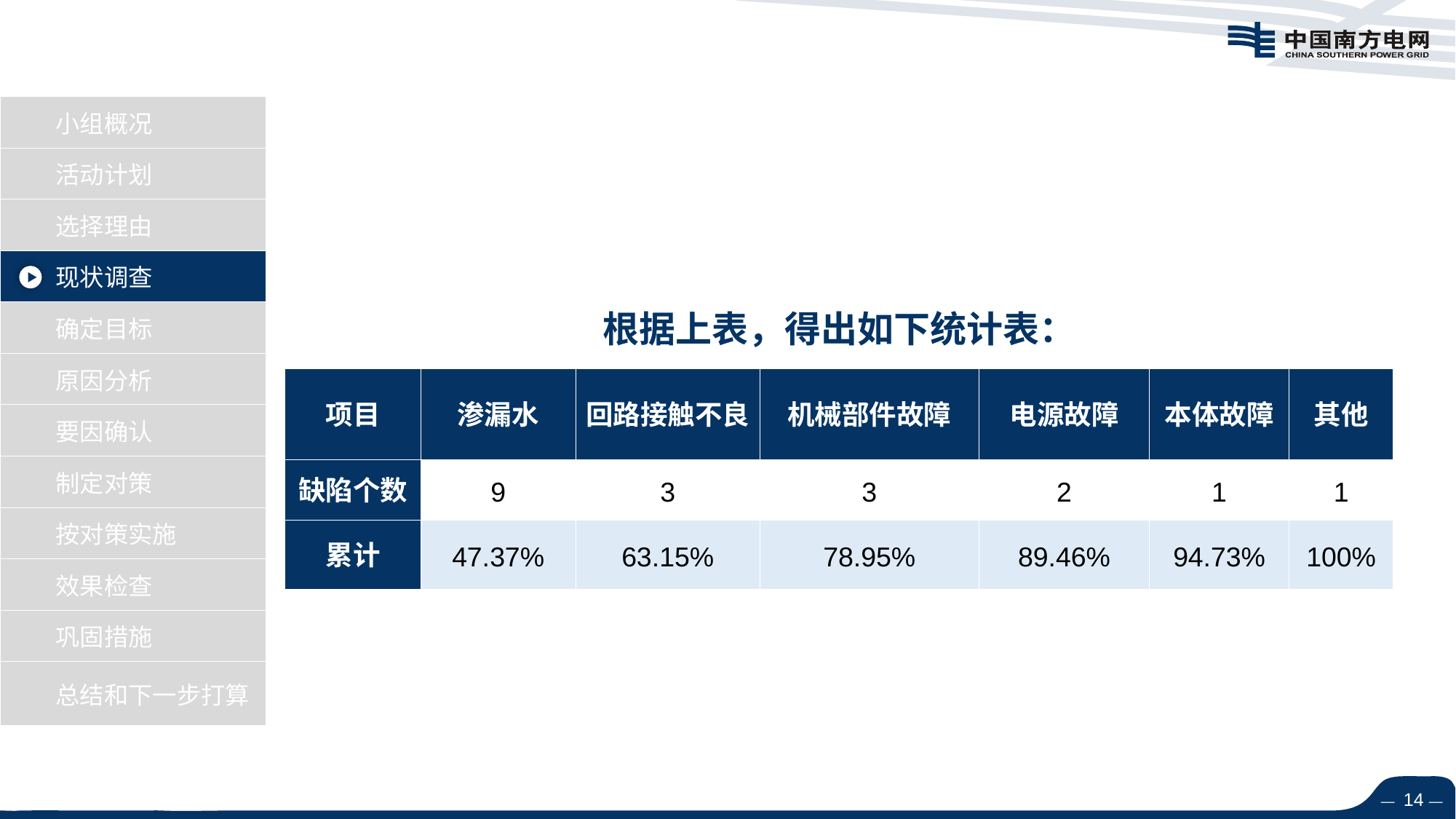

根据上表，得出如下统计表：
| 项目 | 渗漏水 | 回路接触不良 | 机械部件故障 | 电源故障 | 本体故障 | 其他 |
| --- | --- | --- | --- | --- | --- | --- |
| 缺陷个数 | 9 | 3 | 3 | 2 | 1 | 1 |
| 累计 | 47.37% | 63.15% | 78.95% | 89.46% | 94.73% | 100% |